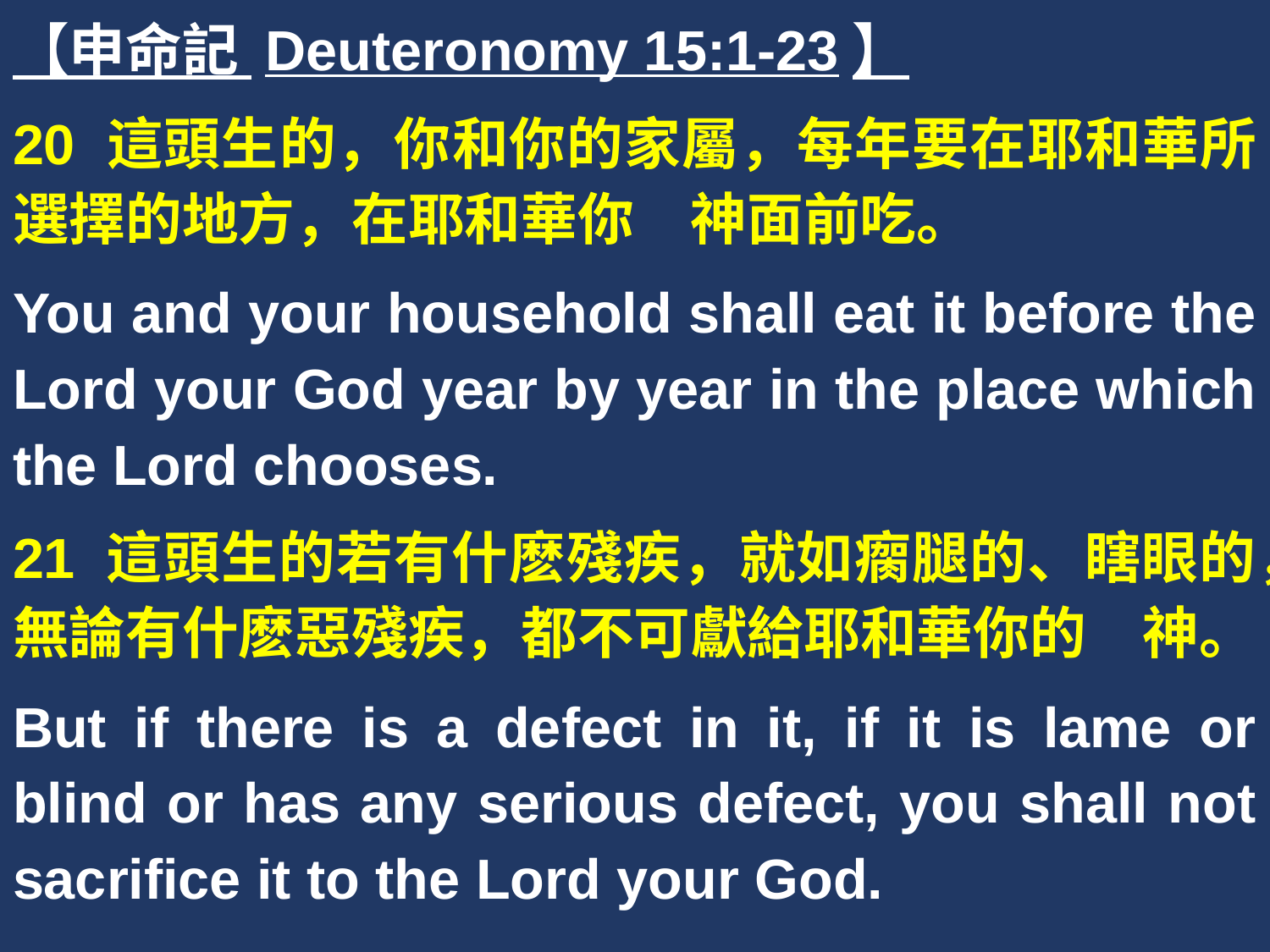

【申命記 Deuteronomy 15:1-23】
20 這頭生的，你和你的家屬，每年要在耶和華所選擇的地方，在耶和華你　神面前吃。
You and your household shall eat it before the Lord your God year by year in the place which the Lord chooses.
21 這頭生的若有什麽殘疾，就如瘸腿的、瞎眼的，無論有什麽惡殘疾，都不可獻給耶和華你的　神。
But if there is a defect in it, if it is lame or blind or has any serious defect, you shall not sacrifice it to the Lord your God.